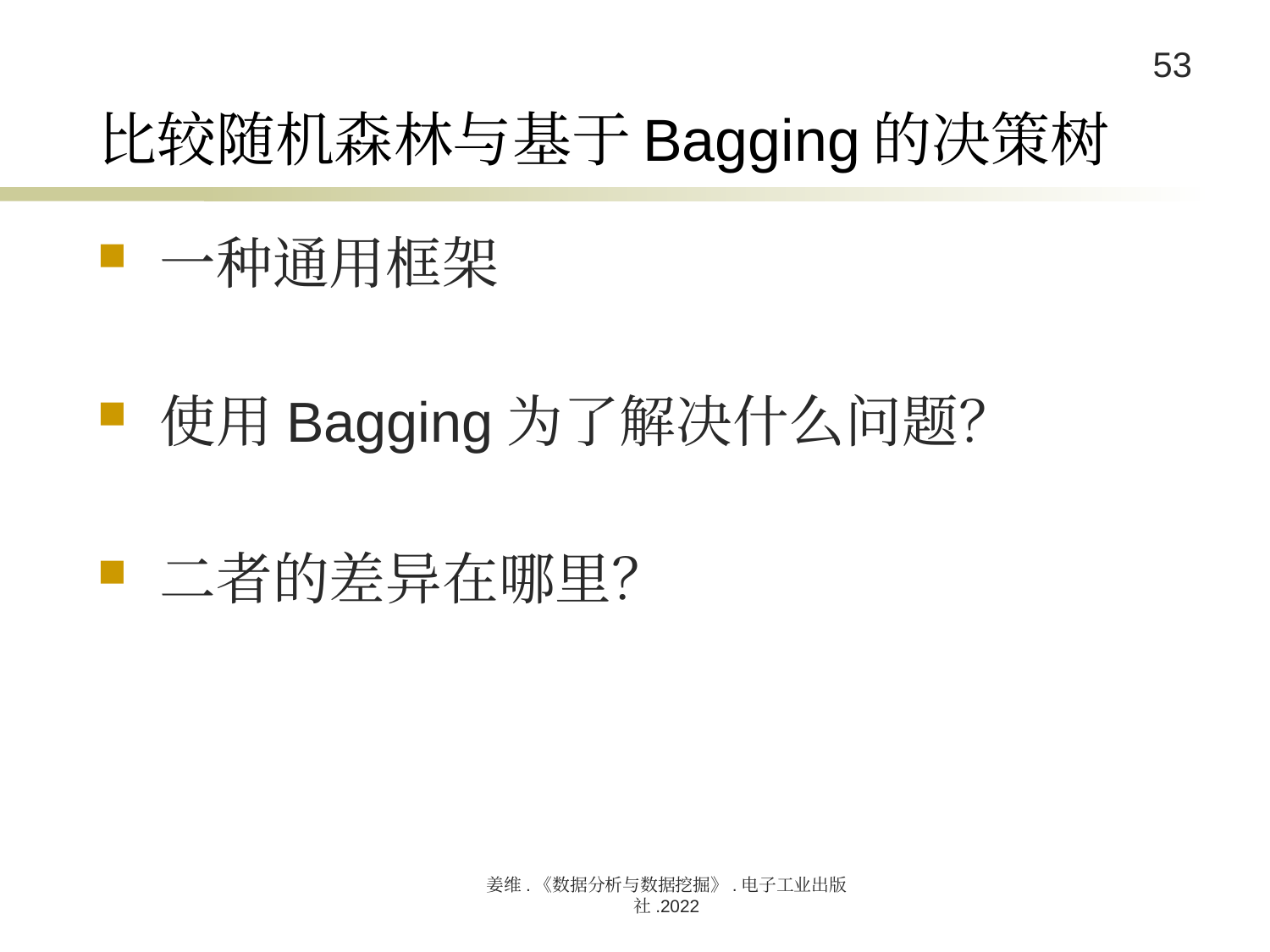

# 比较随机森林与基于Bagging的决策树
一种通用框架

使用Bagging为了解决什么问题？

二者的差异在哪里？
姜维.《数据分析与数据挖掘》.电子工业出版社.2022